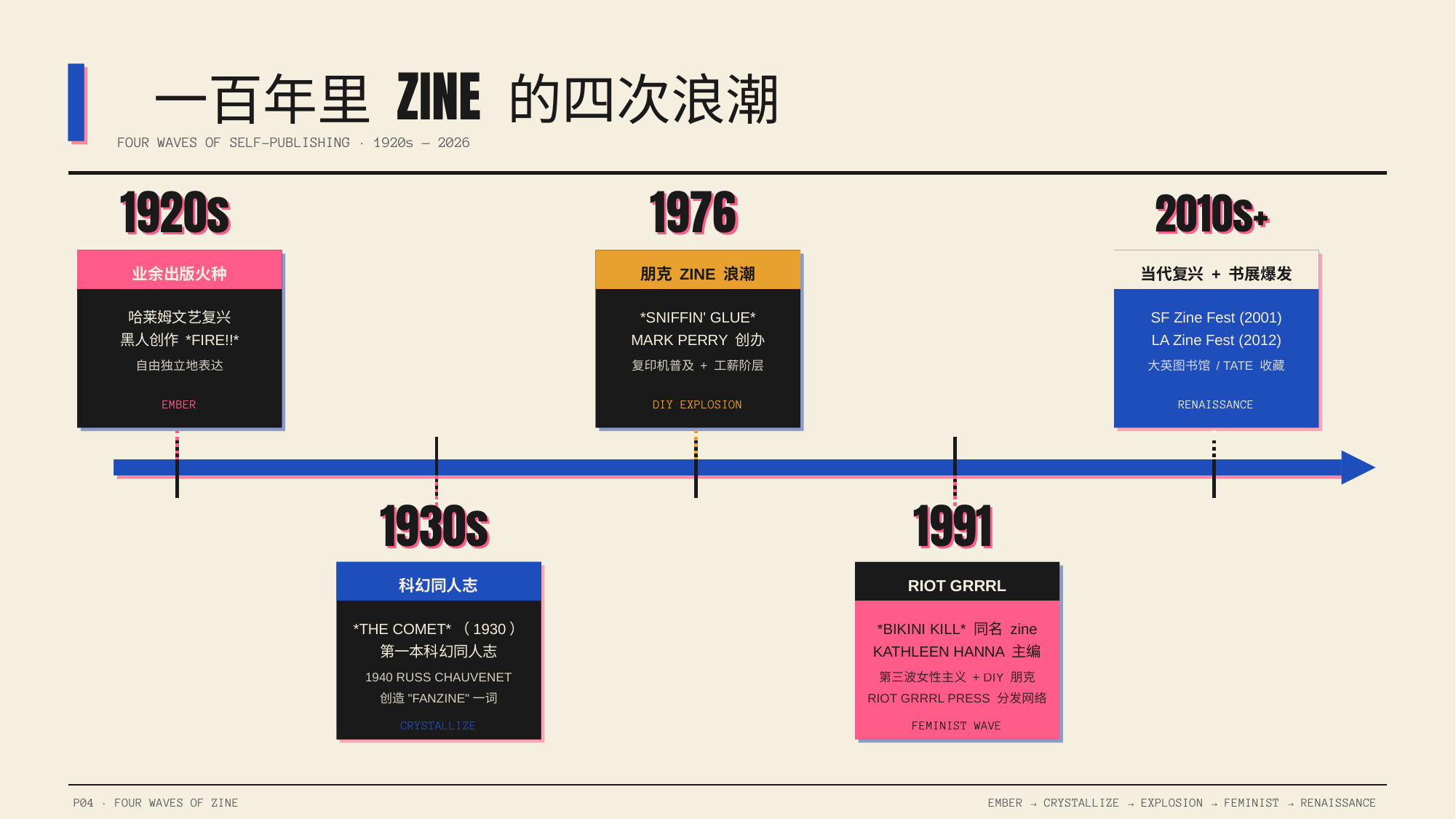

一百年里 ZINE 的四次浪潮

FOUR WAVES OF SELF-PUBLISHING · 1920s — 2026

1920s
1920s

业余出版火种
哈莱姆文艺复兴
黑人创作 *FIRE!!*
自由独立地表达
EMBER

1976
1976

朋克 ZINE 浪潮
*SNIFFIN' GLUE*
MARK PERRY 创办
复印机普及 + 工薪阶层
DIY EXPLOSION

2010s+
2010s+

当代复兴 + 书展爆发
SF Zine Fest (2001)
LA Zine Fest (2012)
大英图书馆 / TATE 收藏
RENAISSANCE

1930s
1930s

科幻同人志
*THE COMET*（1930）
第一本科幻同人志
1940 RUSS CHAUVENET
创造"FANZINE"一词
CRYSTALLIZE

1991
1991

RIOT GRRRL
*BIKINI KILL* 同名 zine
KATHLEEN HANNA 主编
第三波女性主义 + DIY 朋克
RIOT GRRRL PRESS 分发网络
FEMINIST WAVE

P04 · FOUR WAVES OF ZINE
EMBER → CRYSTALLIZE → EXPLOSION → FEMINIST → RENAISSANCE